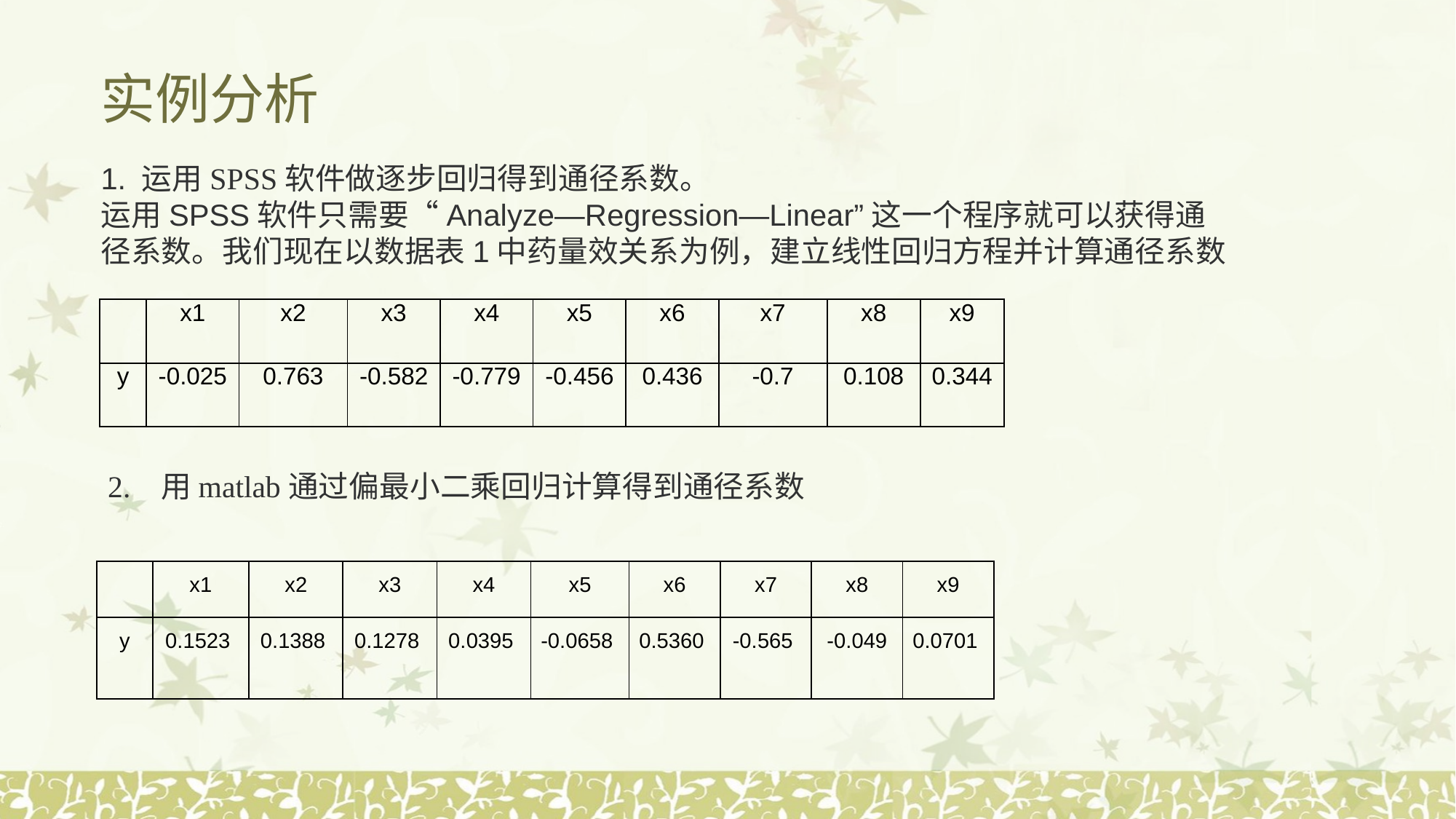

# 实例分析
运用SPSS软件做逐步回归得到通径系数。
运用SPSS软件只需要“Analyze—Regression—Linear”这一个程序就可以获得通径系数。我们现在以数据表1中药量效关系为例，建立线性回归方程并计算通径系数
|  | x1 | x2 | x3 | x4 | x5 | x6 | x7 | x8 | x9 |
| --- | --- | --- | --- | --- | --- | --- | --- | --- | --- |
| y | -0.025 | 0.763 | -0.582 | -0.779 | -0.456 | 0.436 | -0.7 | 0.108 | 0.344 |
2.   用matlab通过偏最小二乘回归计算得到通径系数
|  | x1 | x2 | x3 | x4 | x5 | x6 | x7 | x8 | x9 |
| --- | --- | --- | --- | --- | --- | --- | --- | --- | --- |
| y | 0.1523 | 0.1388 | 0.1278 | 0.0395 | -0.0658 | 0.5360 | -0.565 | -0.049 | 0.0701 |